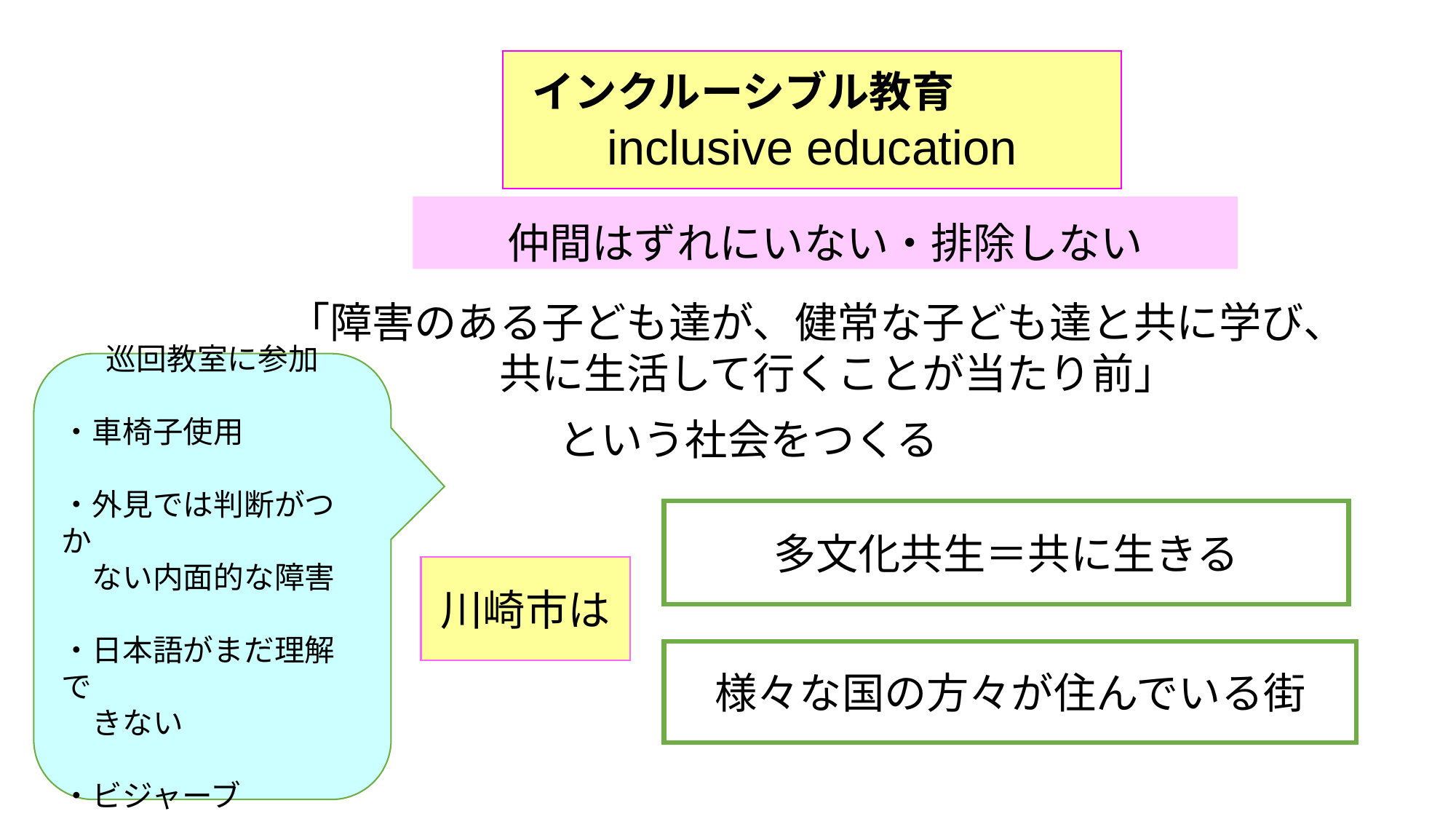

インクルーシブル教育　　　inclusive education

仲間はずれにいない・排除しない

「障害のある子ども達が、健常な子ども達と共に学び、　共に生活して行くことが当たり前」

巡回教室に参加

・車椅子使用

・外見では判断がつか
　ない内面的な障害

・日本語がまだ理解で
　きない

・ビジャーブ
という社会をつくる
多文化共生＝共に生きる
川崎市は
様々な国の方々が住んでいる街